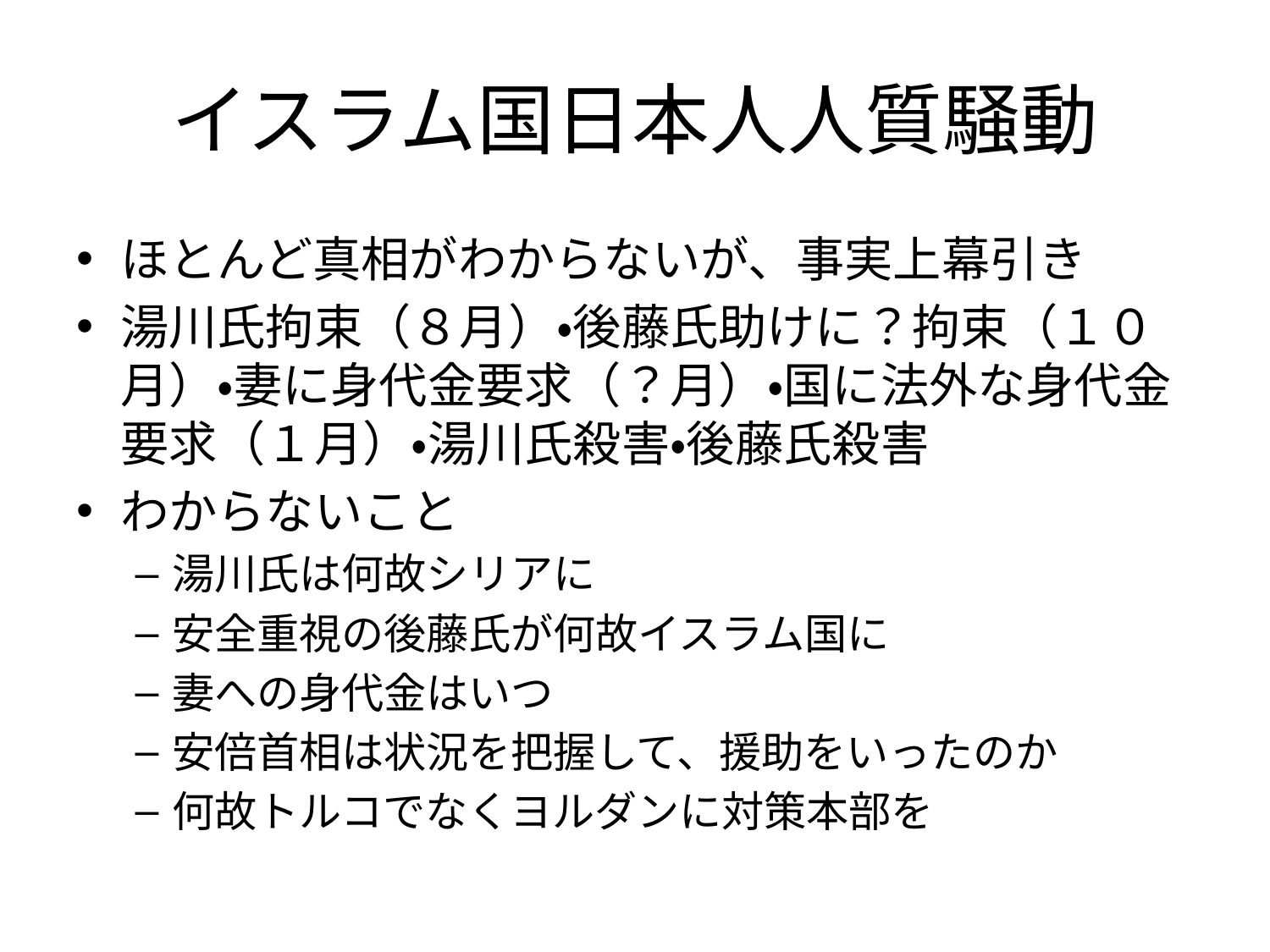

# イスラム国日本人人質騒動
ほとんど真相がわからないが、事実上幕引き
湯川氏拘束（８月）・後藤氏助けに？拘束（１０月）・妻に身代金要求（？月）・国に法外な身代金要求（１月）・湯川氏殺害・後藤氏殺害
わからないこと
湯川氏は何故シリアに
安全重視の後藤氏が何故イスラム国に
妻への身代金はいつ
安倍首相は状況を把握して、援助をいったのか
何故トルコでなくヨルダンに対策本部を